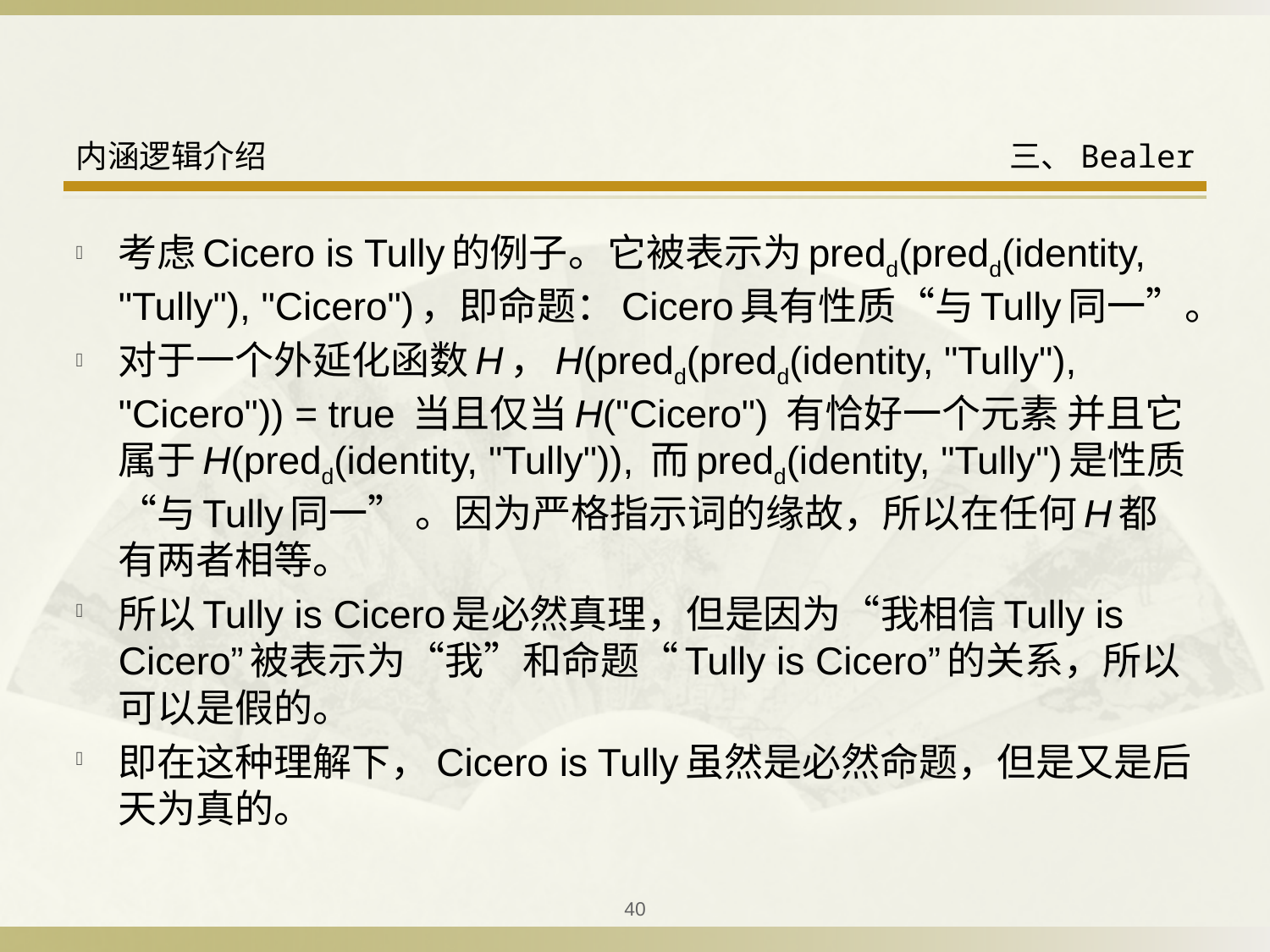

考虑Cicero is Tully的例子。它被表示为predd(predd(identity, "Tully"), "Cicero")，即命题：Cicero具有性质“与Tully同一”。
对于一个外延化函数H，H(predd(predd(identity, "Tully"), "Cicero")) = true 当且仅当H("Cicero") 有恰好一个元素 并且它属于H(predd(identity, "Tully")), 而predd(identity, "Tully")是性质“与Tully同一” 。因为严格指示词的缘故，所以在任何H都有两者相等。
所以Tully is Cicero是必然真理，但是因为“我相信Tully is Cicero”被表示为“我”和命题“Tully is Cicero”的关系，所以可以是假的。
即在这种理解下，Cicero is Tully虽然是必然命题，但是又是后天为真的。

40